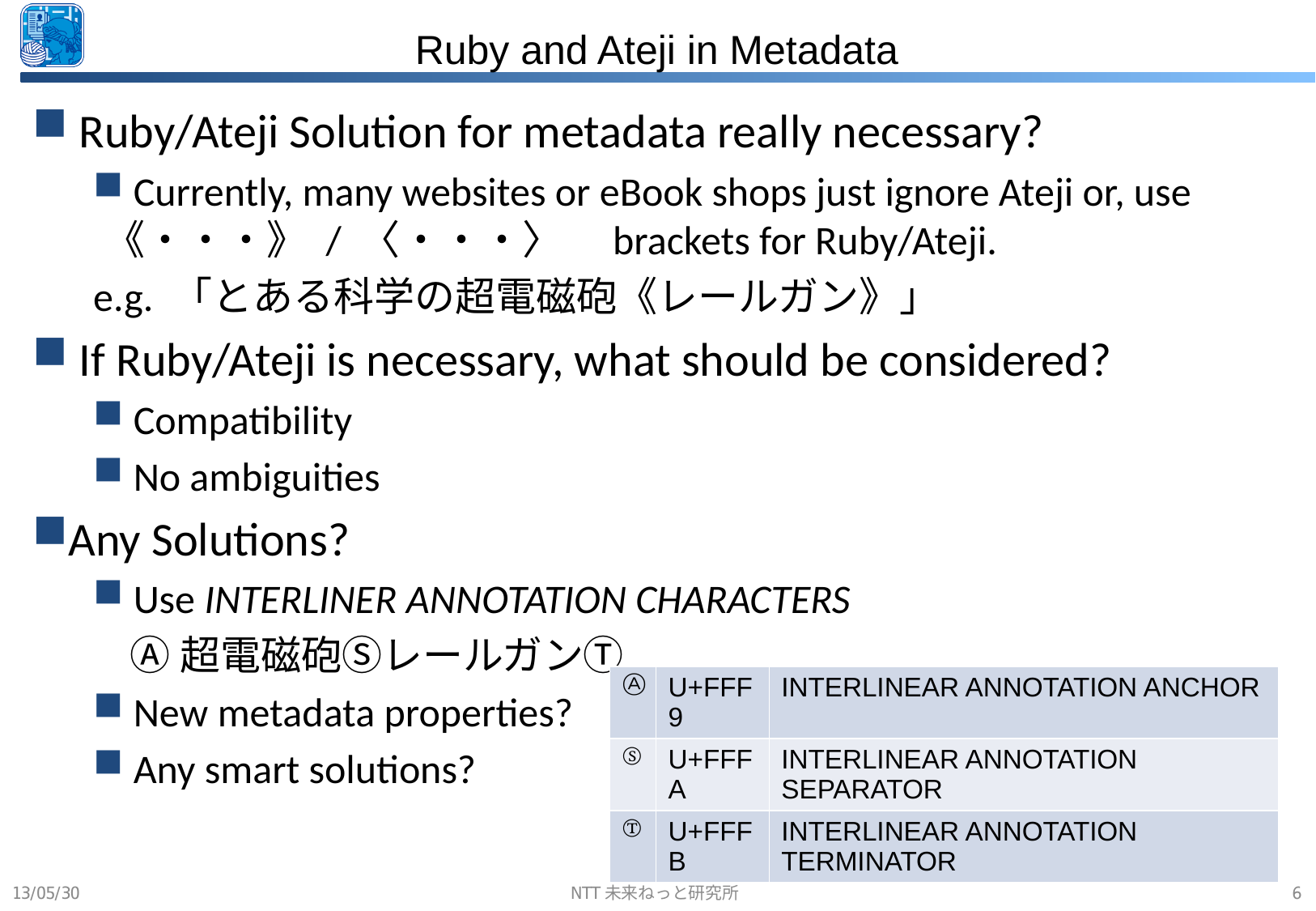

# Ruby and Ateji in Metadata
 Ruby/Ateji Solution for metadata really necessary?
 Currently, many websites or eBook shops just ignore Ateji or, use 《・・・》 / 〈・・・〉　brackets for Ruby/Ateji.
e.g. 「とある科学の超電磁砲《レールガン》」
 If Ruby/Ateji is necessary, what should be considered?
 Compatibility
 No ambiguities
Any Solutions?
 Use INTERLINER ANNOTATION CHARACTERS
    Ⓐ超電磁砲ⓈレールガンⓉ
 New metadata properties?
 Any smart solutions?
| Ⓐ | U+FFF9 | INTERLINEAR ANNOTATION ANCHOR |
| --- | --- | --- |
| Ⓢ | U+FFFA | INTERLINEAR ANNOTATION SEPARATOR |
| Ⓣ | U+FFFB | INTERLINEAR ANNOTATION TERMINATOR |
13/05/30
NTT未来ねっと研究所
6